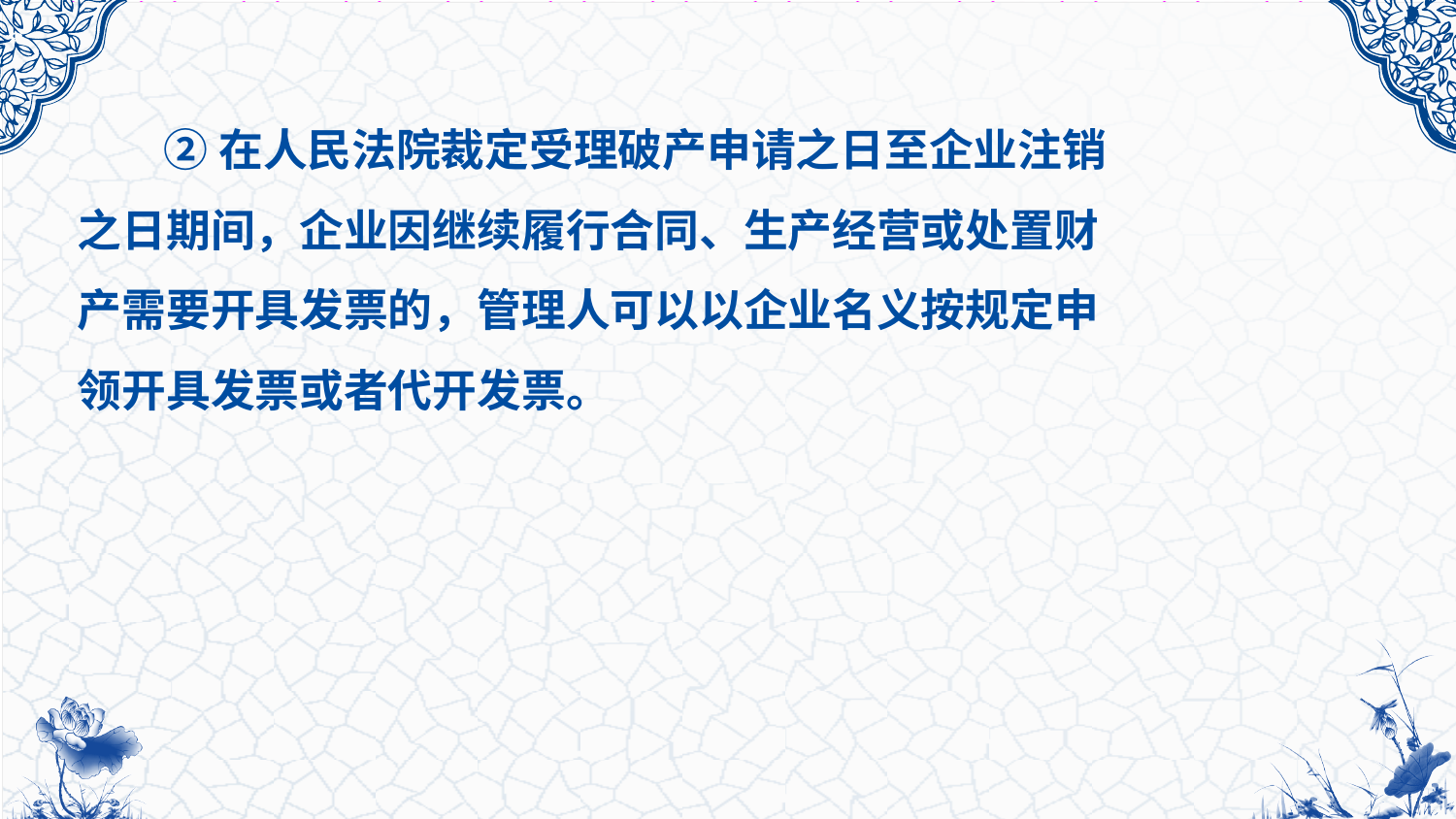

②在人民法院裁定受理破产申请之日至企业注销之日期间，企业因继续履行合同、生产经营或处置财产需要开具发票的，管理人可以以企业名义按规定申领开具发票或者代开发票。